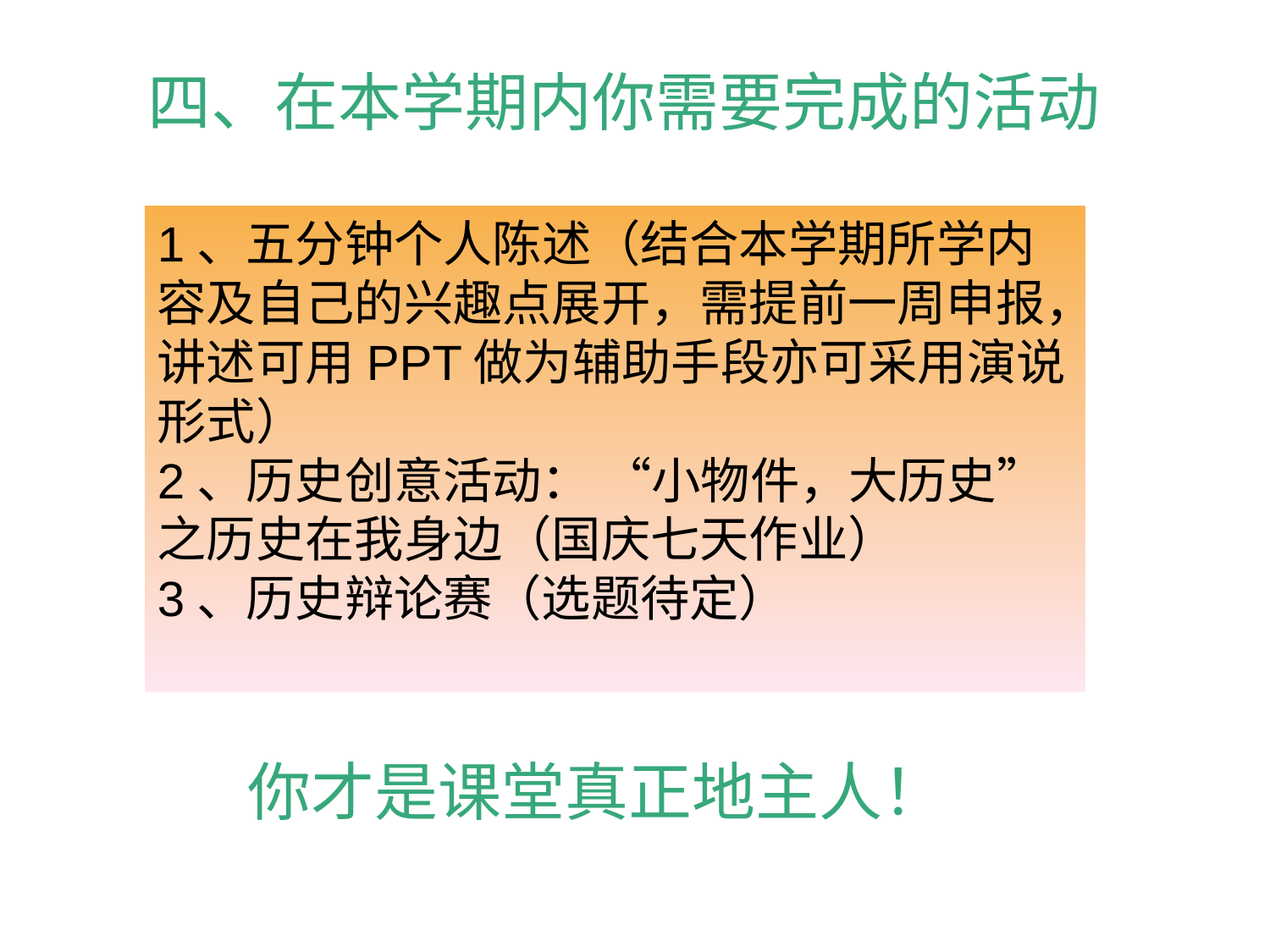

四、在本学期内你需要完成的活动
1、五分钟个人陈述（结合本学期所学内容及自己的兴趣点展开，需提前一周申报，讲述可用PPT做为辅助手段亦可采用演说形式）
2、历史创意活动： “小物件，大历史”之历史在我身边（国庆七天作业）
3、历史辩论赛（选题待定）

你才是课堂真正地主人！